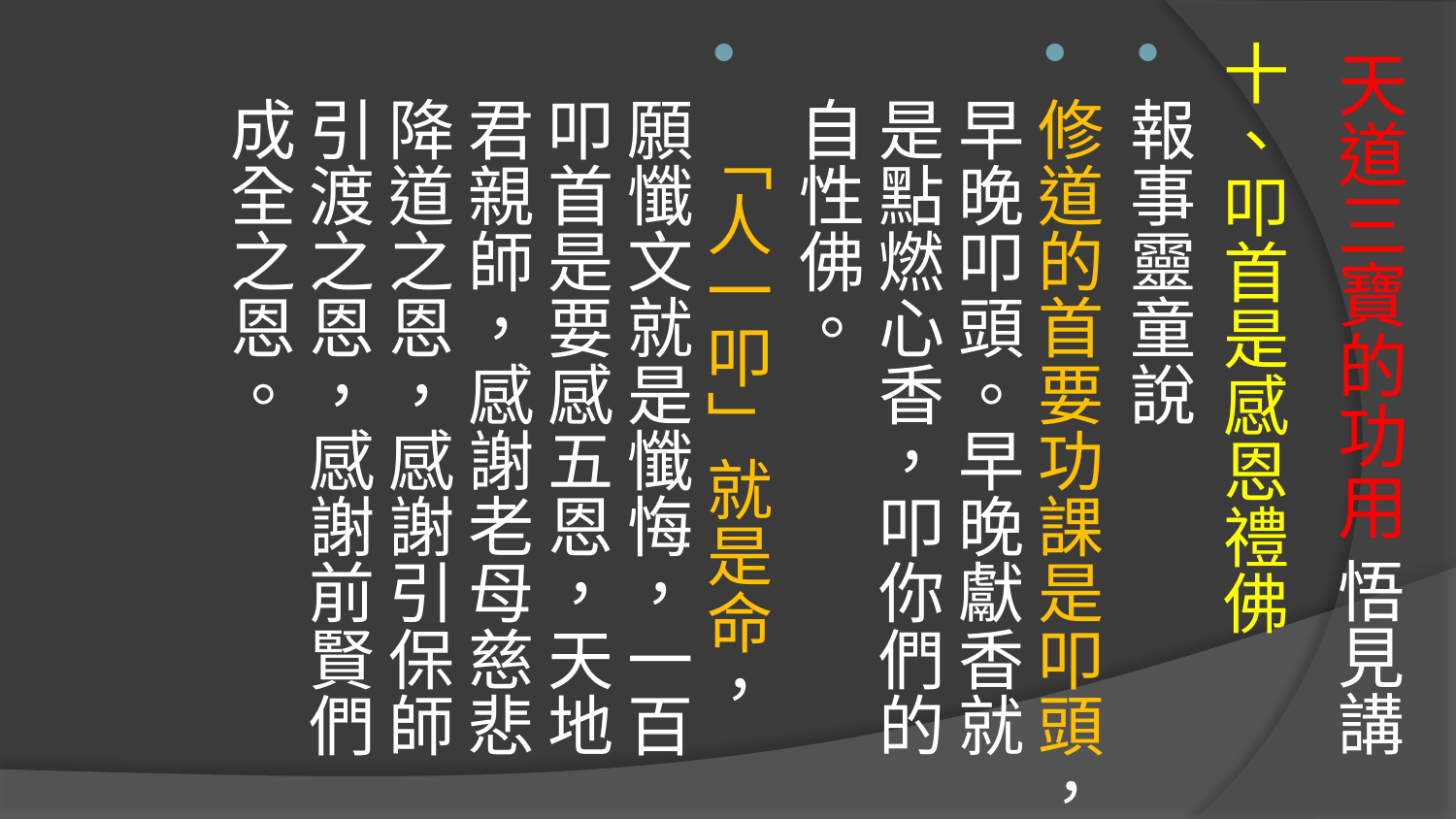

# 天道三寶的功用 悟見講
十、叩首是感恩禮佛
報事靈童說
修道的首要功課是叩頭，早晚叩頭。早晚獻香就是點燃心香，叩你們的自性佛。
 「人一叩」就是命，願懺文就是懺悔，一百叩首是要感五恩，天地君親師，感謝老母慈悲降道之恩，感謝引保師引渡之恩，感謝前賢們成全之恩。